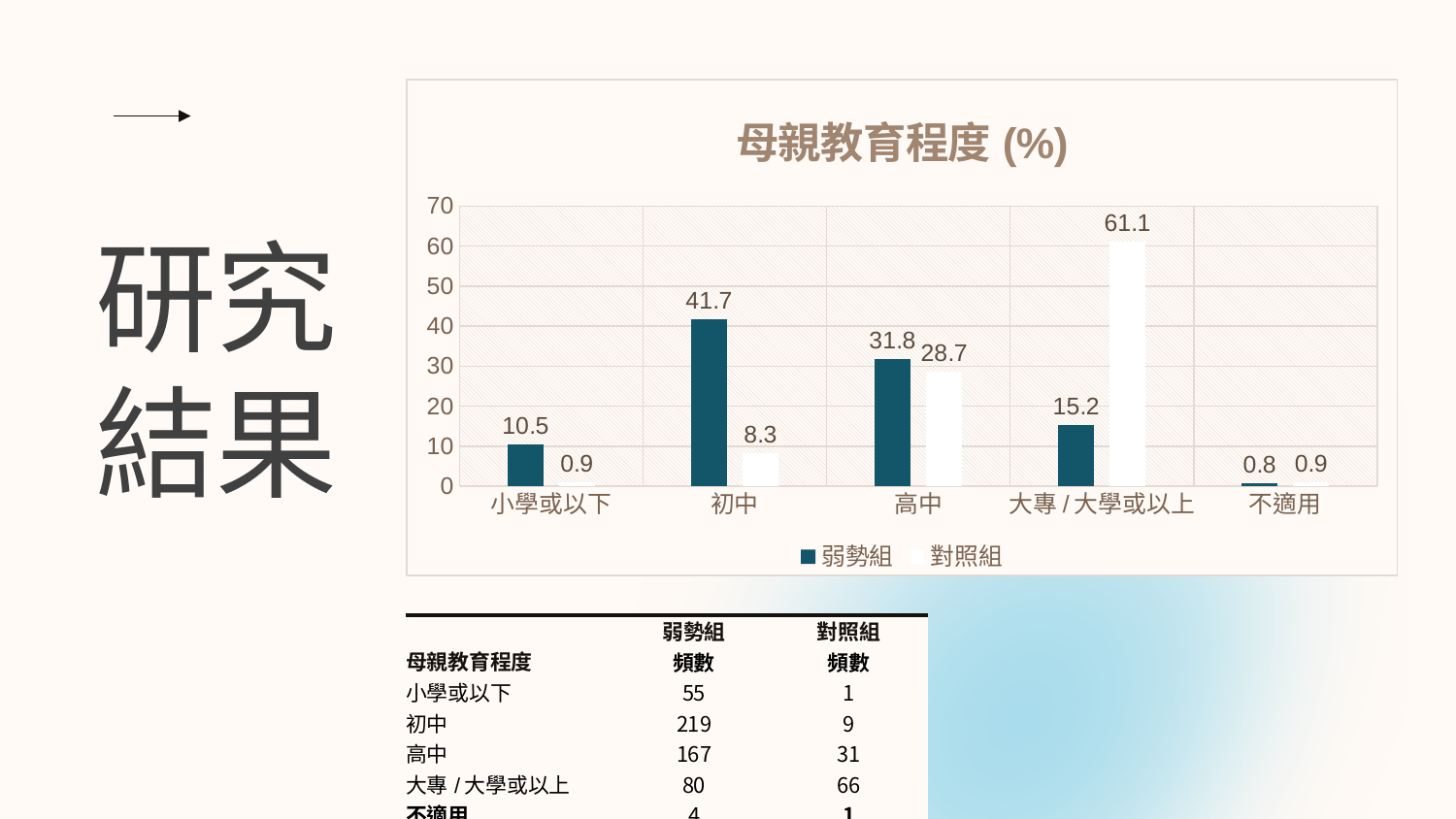

### Chart: 母親教育程度(%)

| Category | 弱勢組 | 對照組 |
|---|---|---|
| 小學或以下 | 10.5 | 0.9 |
| 初中 | 41.7 | 8.3 |
| 高中 | 31.8 | 28.7 |
| 大專/大學或以上 | 15.2 | 61.1 |
| 不適用 | 0.8 | 0.9 |
# 研究結果
|  | 弱勢組 | 對照組 |
| --- | --- | --- |
| 母親教育程度 | 頻數 | 頻數 |
| 小學或以下 | 55 | 1 |
| 初中 | 219 | 9 |
| 高中 | 167 | 31 |
| 大專/大學或以上 | 80 | 66 |
| 不適用 | 4 | 1 |